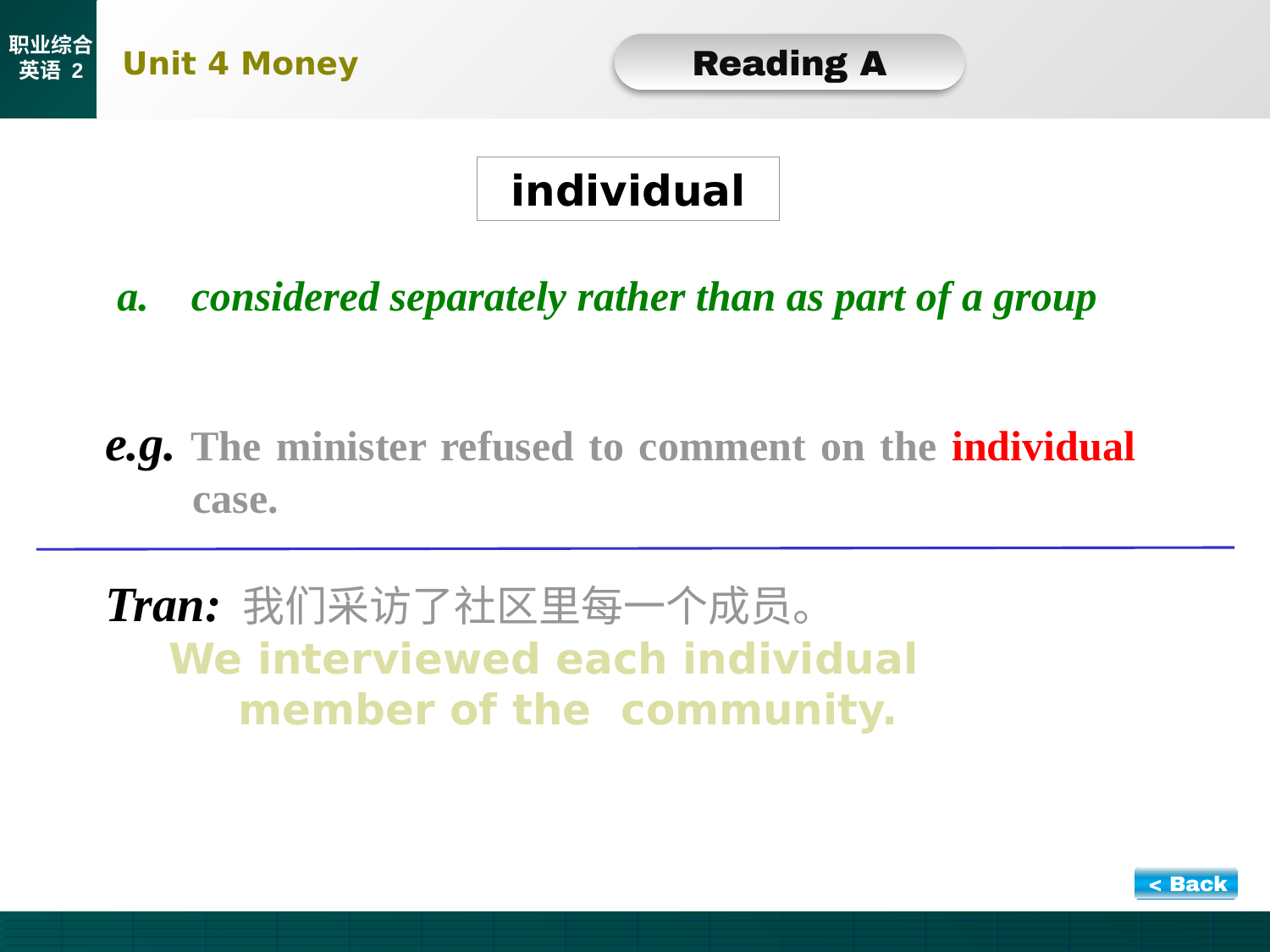

Reading A
individual
a.    considered separately rather than as part of a group
e.g. The minister refused to comment on the individual case.

Tran: 我们采访了社区里每一个成员。
      We interviewed each individual
         member of the  community.

< Back